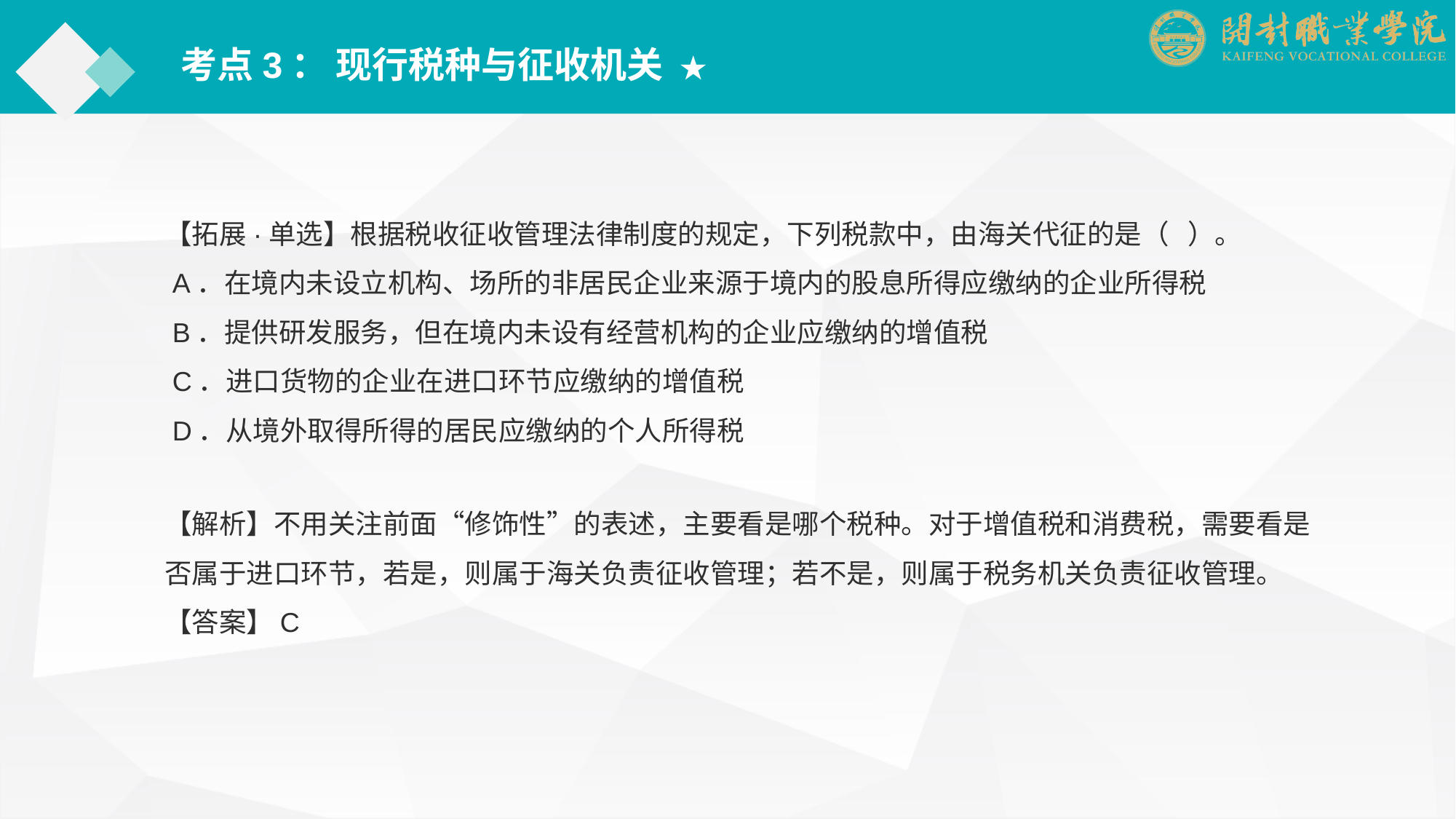

考点3： 现行税种与征收机关  ★
【拓展·单选】根据税收征收管理法律制度的规定，下列税款中，由海关代征的是（   ）。
 A．在境内未设立机构、场所的非居民企业来源于境内的股息所得应缴纳的企业所得税
 B．提供研发服务，但在境内未设有经营机构的企业应缴纳的增值税
 C．进口货物的企业在进口环节应缴纳的增值税
 D．从境外取得所得的居民应缴纳的个人所得税
【解析】不用关注前面“修饰性”的表述，主要看是哪个税种。对于增值税和消费税，需要看是否属于进口环节，若是，则属于海关负责征收管理；若不是，则属于税务机关负责征收管理。
【答案】C